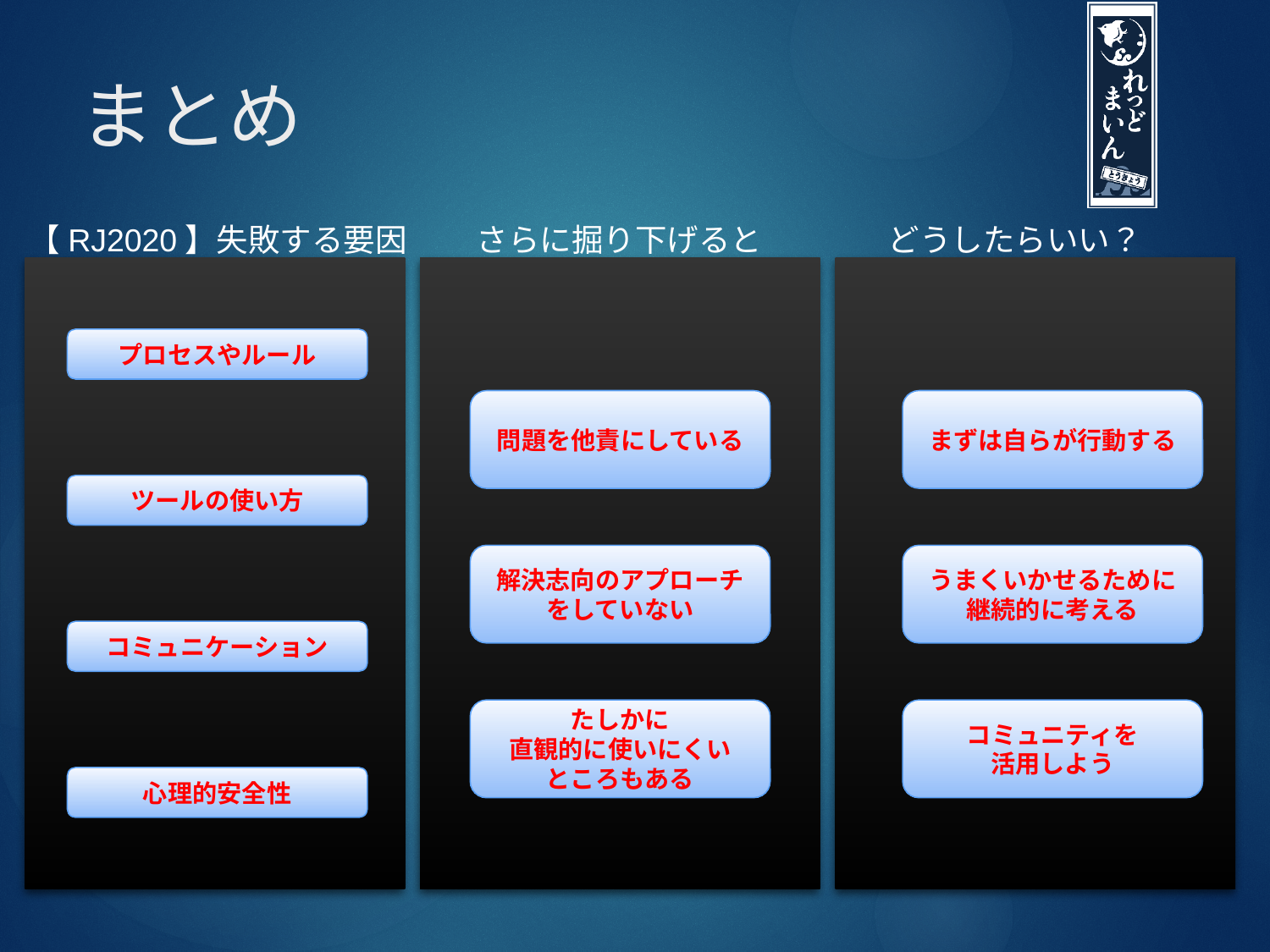

# まとめ
【RJ2020】失敗する要因
さらに掘り下げると
どうしたらいい？

問題を他責にしている
解決志向のアプローチ
をしていない
たしかに
直観的に使いにくい
ところもある

まずは自らが行動する
うまくいかせるために
継続的に考える
コミュニティを
活用しよう
プロセスやルール
ツールの使い方
コミュニケーション
心理的安全性